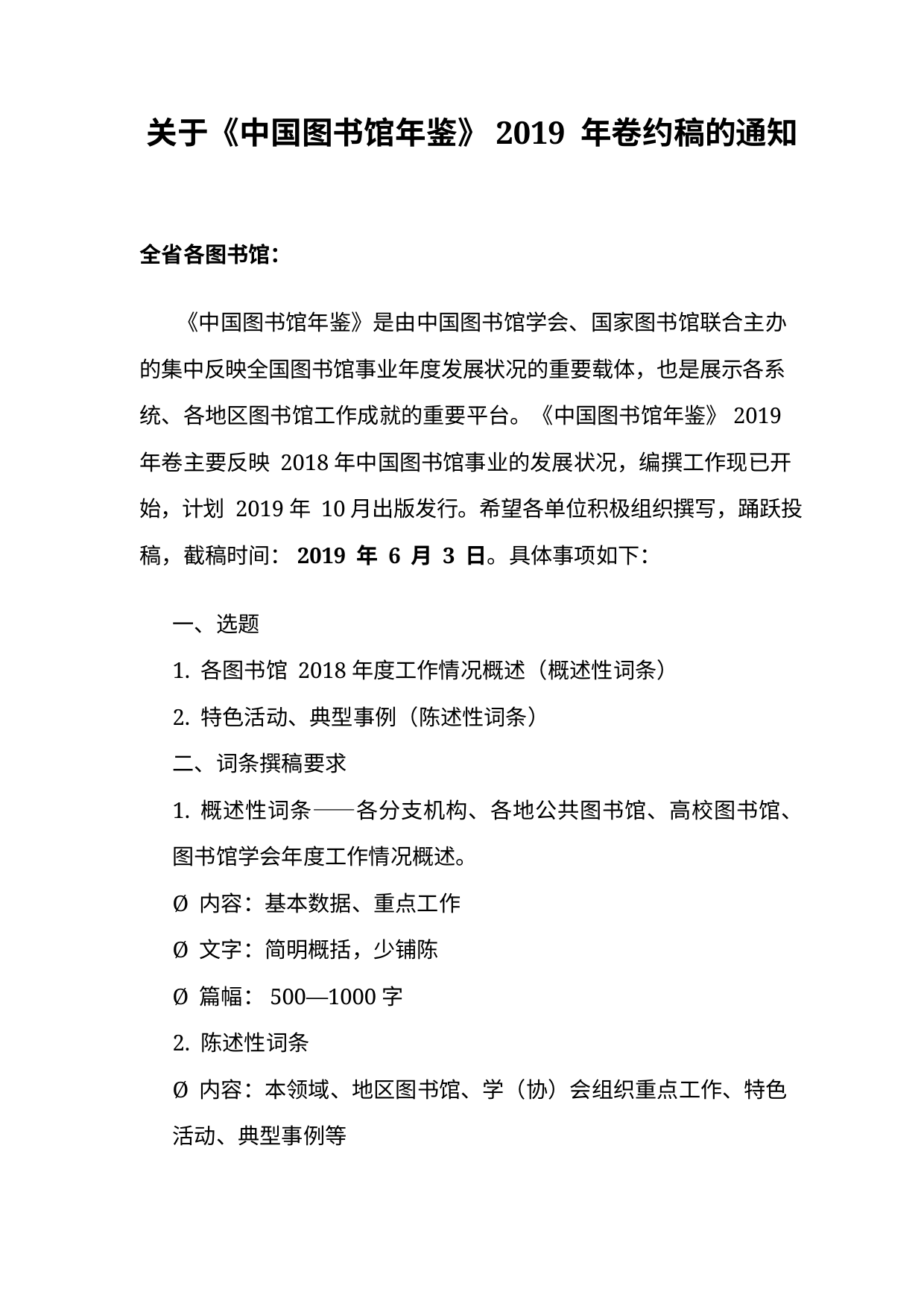

关于《中国图书馆年鉴》2019 年卷约稿的通知

全省各图书馆：
《中国图书馆年鉴》是由中国图书馆学会、国家图书馆联合主办
的集中反映全国图书馆事业年度发展状况的重要载体，也是展示各系
统、各地区图书馆工作成就的重要平台。《中国图书馆年鉴》2019
年卷主要反映 2018年中国图书馆事业的发展状况，编撰工作现已开
始，计划 2019年 10月出版发行。希望各单位积极组织撰写，踊跃投
稿，截稿时间：2019 年 6 月 3 日。具体事项如下：
一、选题
1. 各图书馆 2018年度工作情况概述（概述性词条）
2. 特色活动、典型事例（陈述性词条）
二、词条撰稿要求
1. 概述性词条——各分支机构、各地公共图书馆、高校图书馆、
图书馆学会年度工作情况概述。
Ø内容：基本数据、重点工作
Ø文字：简明概括，少铺陈
Ø篇幅：500—1000字
2. 陈述性词条
Ø内容：本领域、地区图书馆、学（协）会组织重点工作、特色
活动、典型事例等